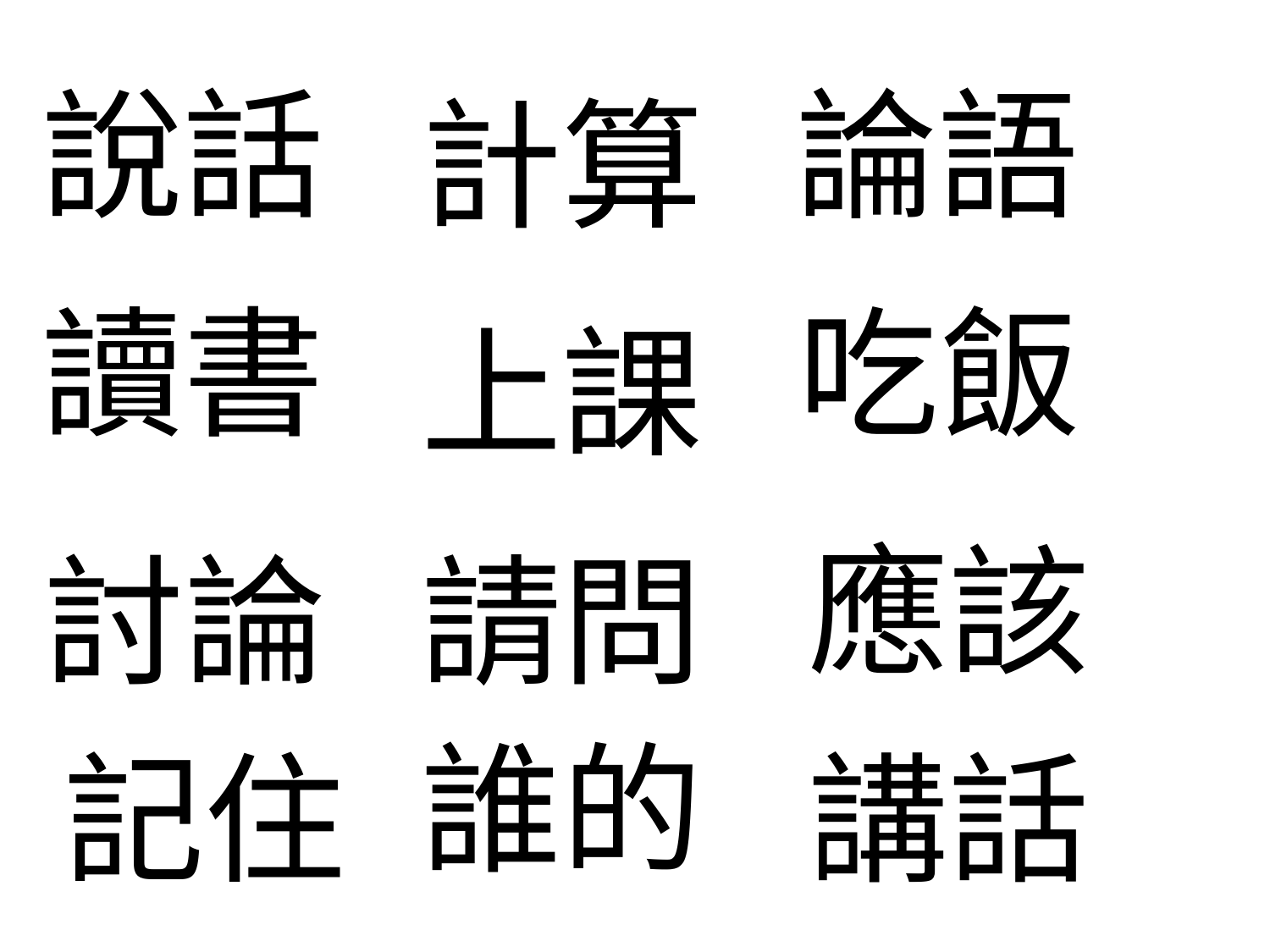

說話
論語
計算
讀書
吃飯
上課
應該
討論
請問
誰的
記住
講話